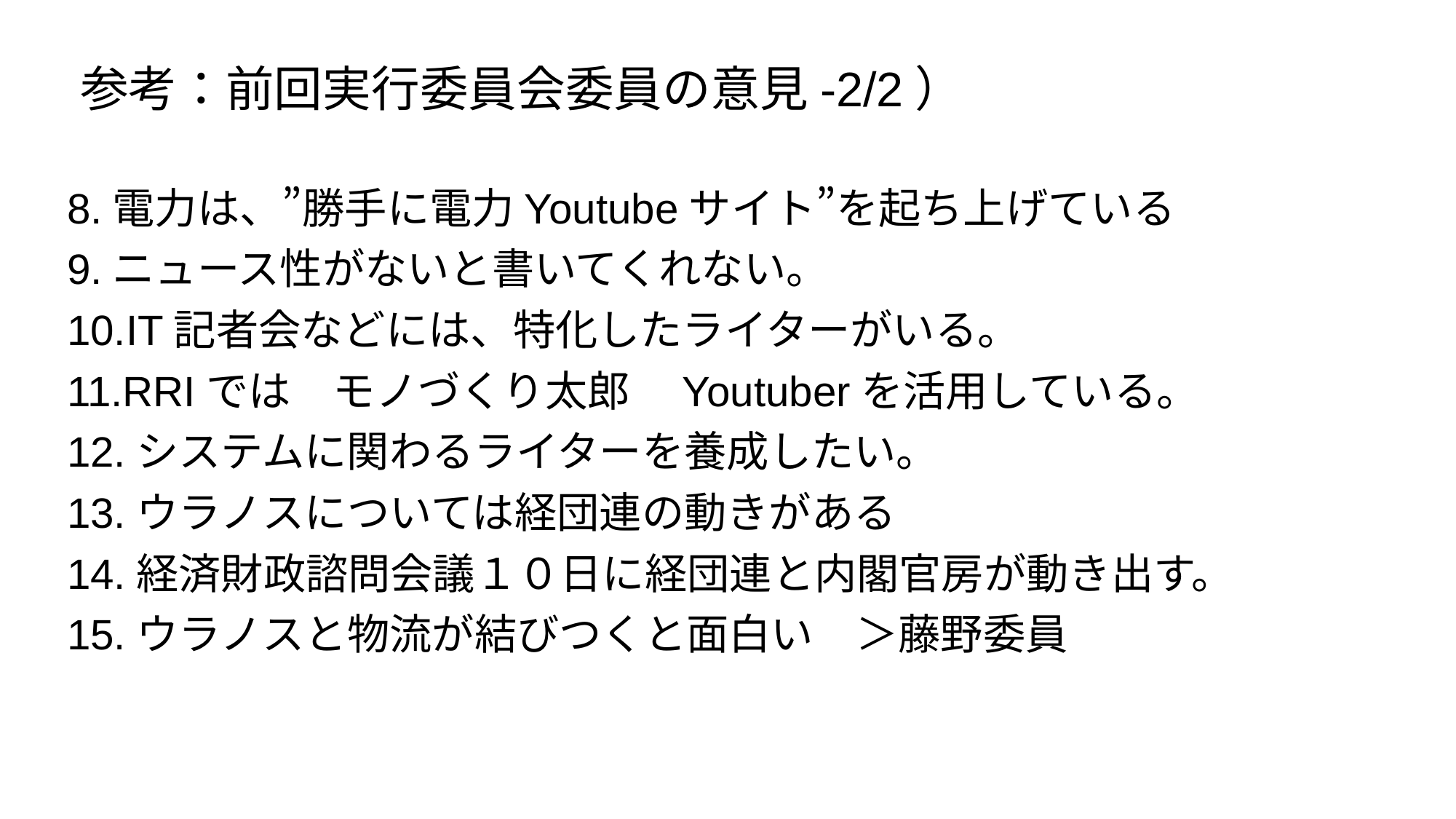

# 参考：前回実行委員会委員の意見-2/2）
8.電力は、”勝手に電力Youtubeサイト”を起ち上げている
9.ニュース性がないと書いてくれない。
10.IT記者会などには、特化したライターがいる。
11.RRIでは　モノづくり太郎　Youtuberを活用している。
12.システムに関わるライターを養成したい。
13.ウラノスについては経団連の動きがある
14.経済財政諮問会議１０日に経団連と内閣官房が動き出す。
15.ウラノスと物流が結びつくと面白い　＞藤野委員